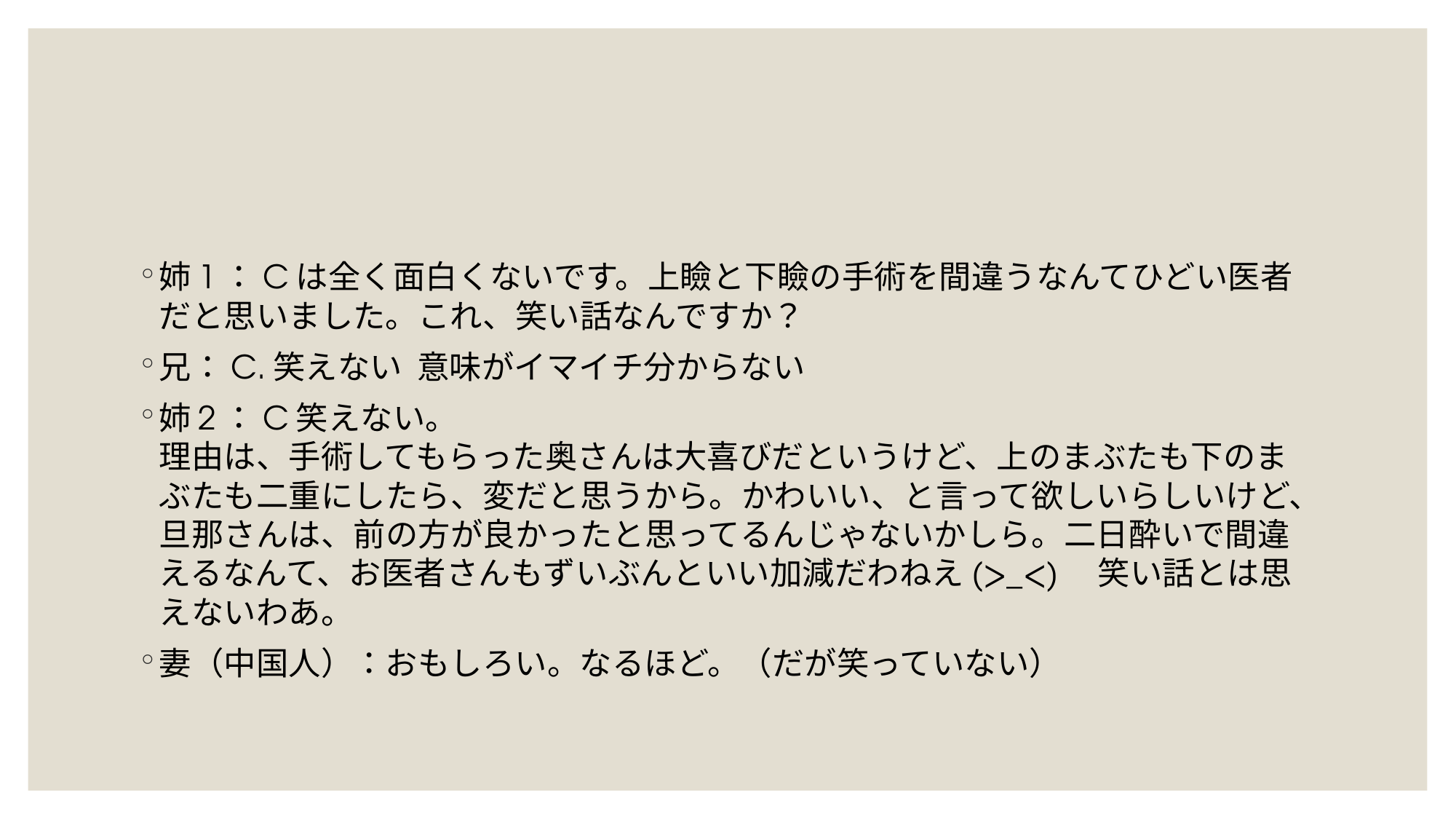

#
姉1：Cは全く面白くないです。上瞼と下瞼の手術を間違うなんてひどい医者だと思いました。これ、笑い話なんですか？
兄：C.笑えない  意味がイマイチ分からない
姉2：C笑えない。
理由は、手術してもらった奥さんは大喜びだというけど、上のまぶたも下のまぶたも二重にしたら、変だと思うから。かわいい、と言って欲しいらしいけど、旦那さんは、前の方が良かったと思ってるんじゃないかしら。二日酔いで間違えるなんて、お医者さんもずいぶんといい加減だわねえ(>_<)　笑い話とは思えないわあ。
妻（中国人）：おもしろい。なるほど。（だが笑っていない）